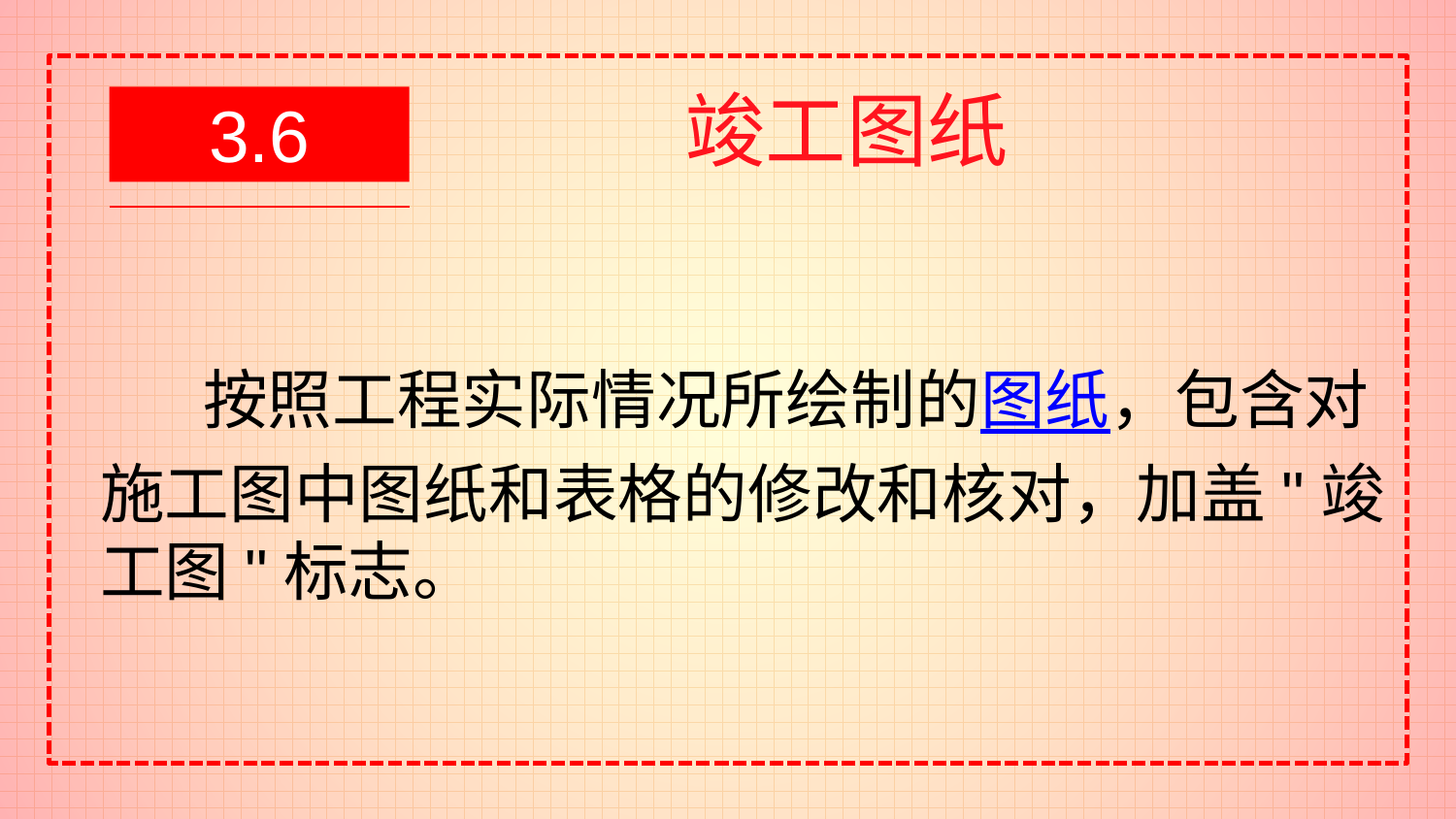

竣工图纸
3.6

      按照工程实际情况所绘制的图纸，包含对施工图中图纸和表格的修改和核对，加盖"竣工图"标志。